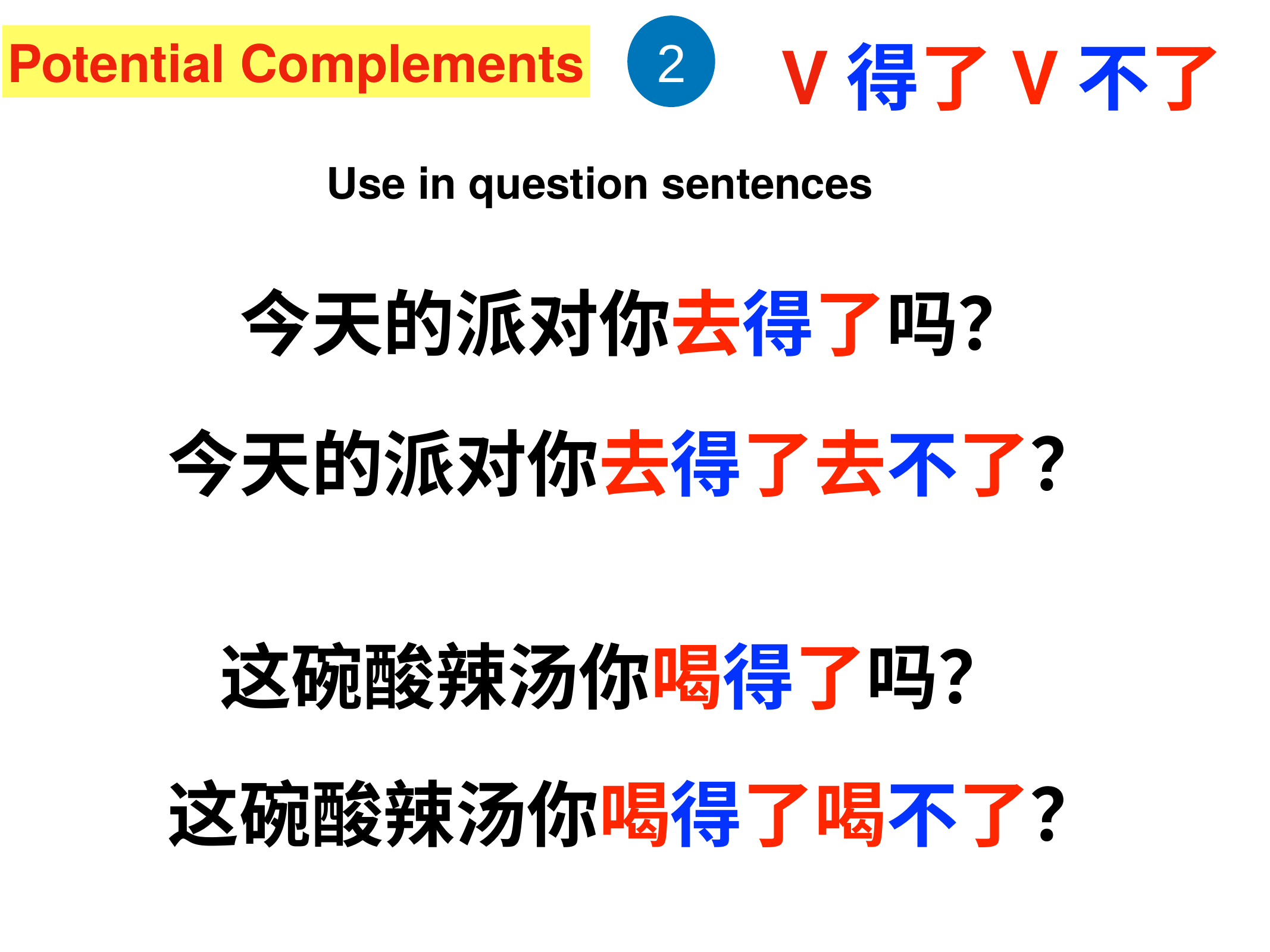

2
V得了V不了
Potential Complements
Use in question sentences
今天的派对你去得了吗？
今天的派对你去得了去不了？
这碗酸辣汤你喝得了吗？
这碗酸辣汤你喝得了喝不了？